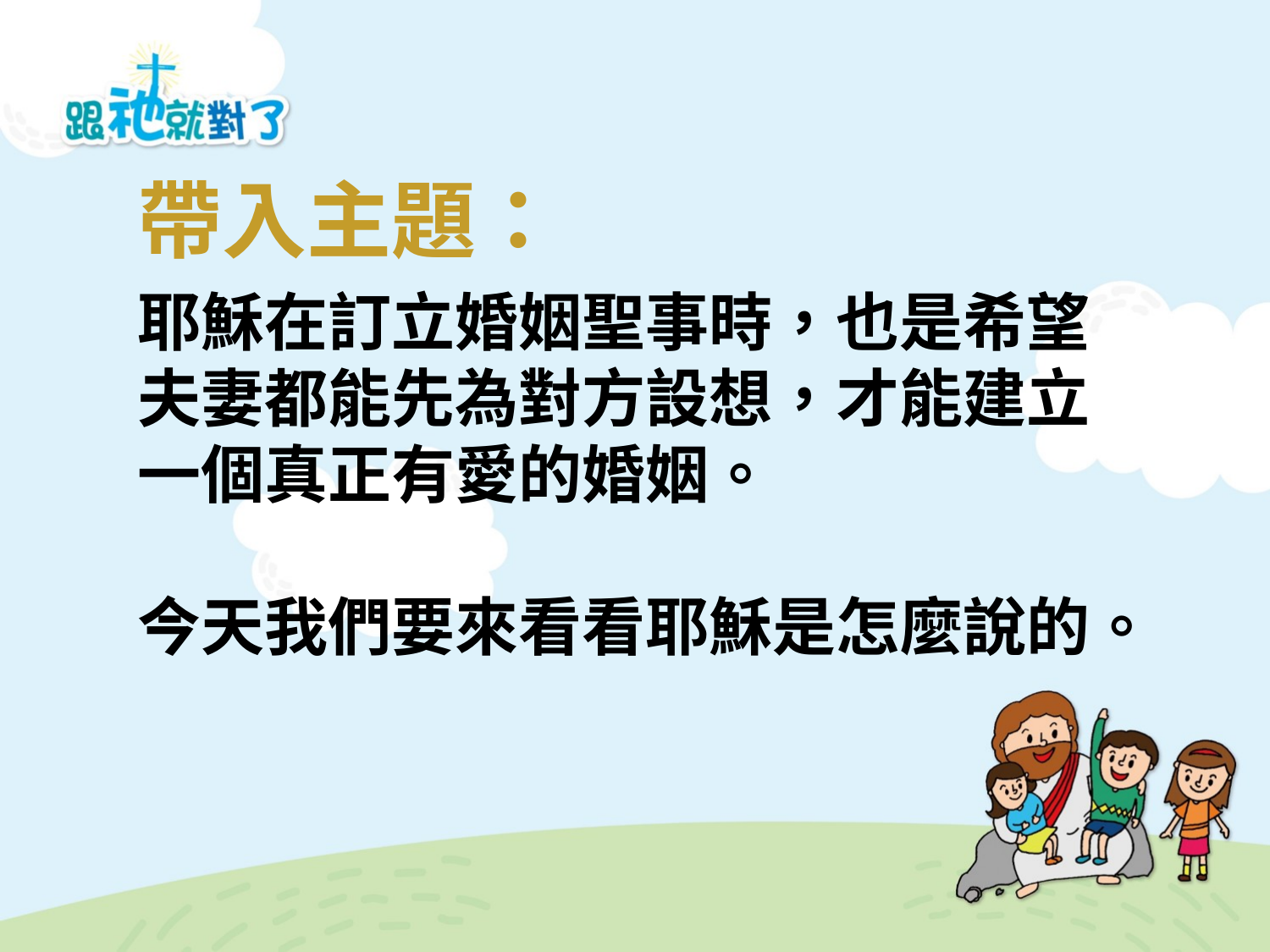

帶入主題：
耶穌在訂立婚姻聖事時，也是希望夫妻都能先為對方設想，才能建立一個真正有愛的婚姻。

今天我們要來看看耶穌是怎麼說的。